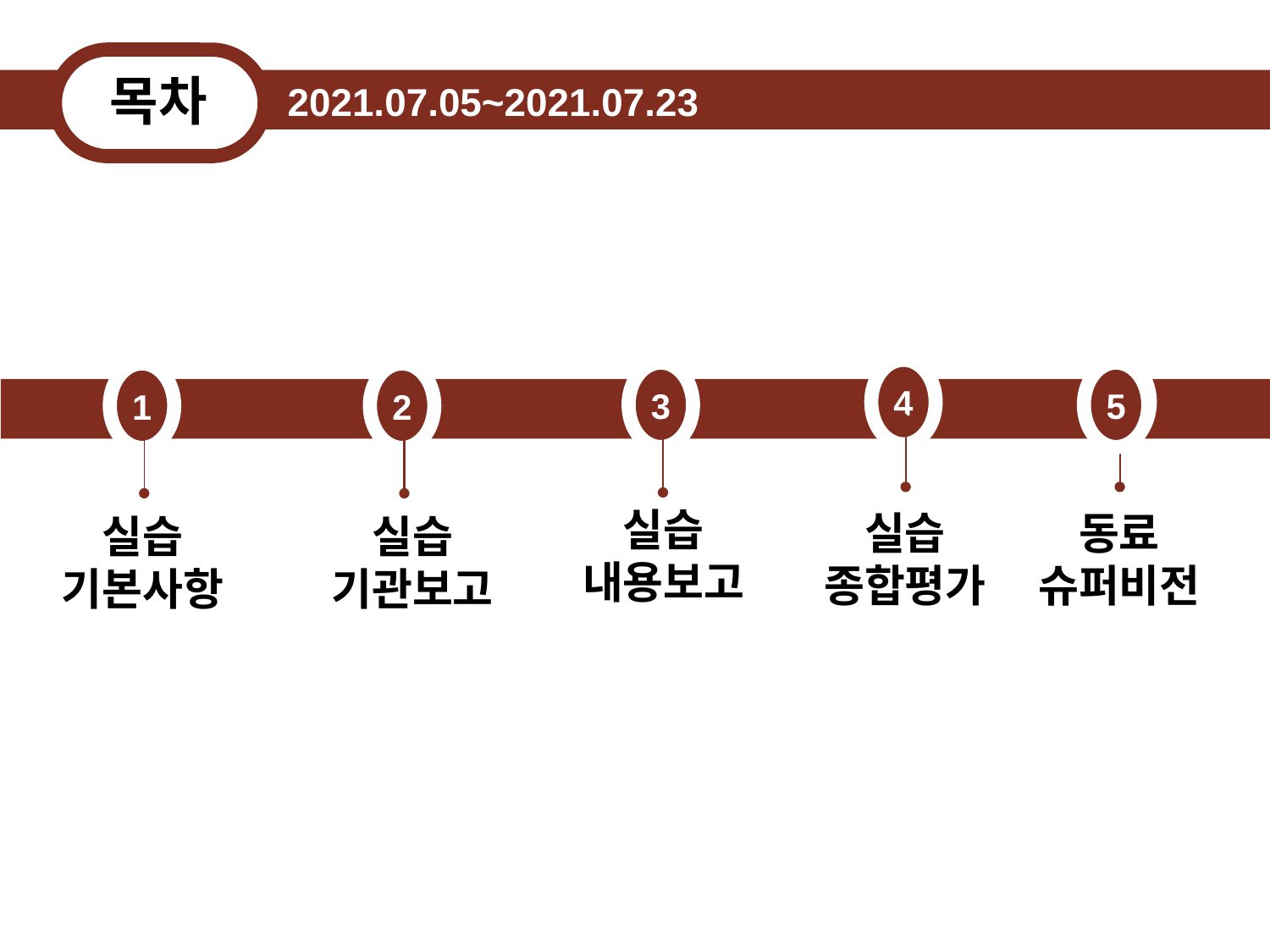

목차

2021.07.05~2021.07.23
4
실습
종합평가

동료
슈퍼비전
3
실습
내용보고
5
1
실습
기본사항
2
실습
기관보고